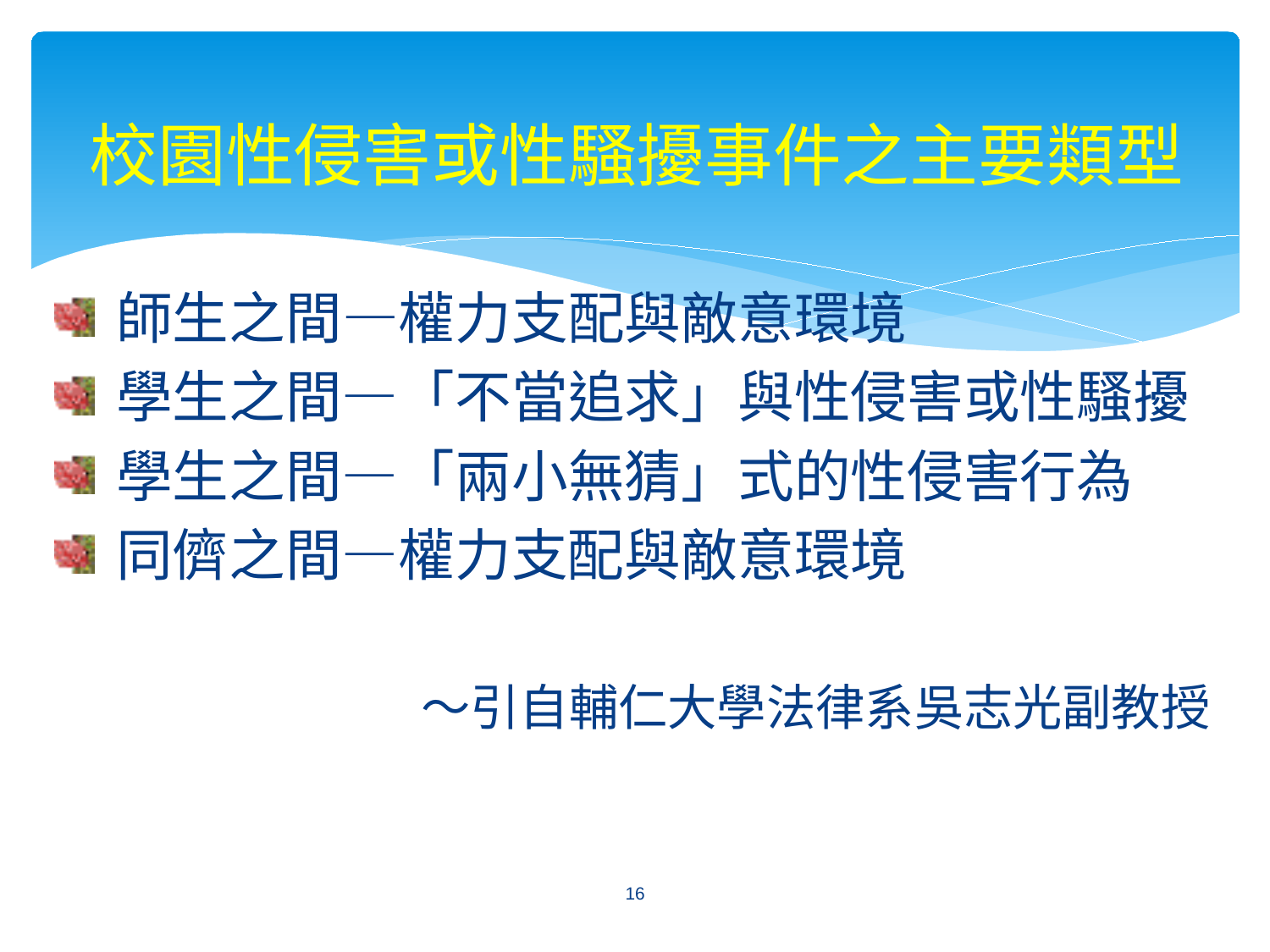

# 校園性侵害或性騷擾事件之主要類型
師生之間—權力支配與敵意環境
學生之間—「不當追求」與性侵害或性騷擾
學生之間—「兩小無猜」式的性侵害行為
同儕之間—權力支配與敵意環境

～引自輔仁大學法律系吳志光副教授

16